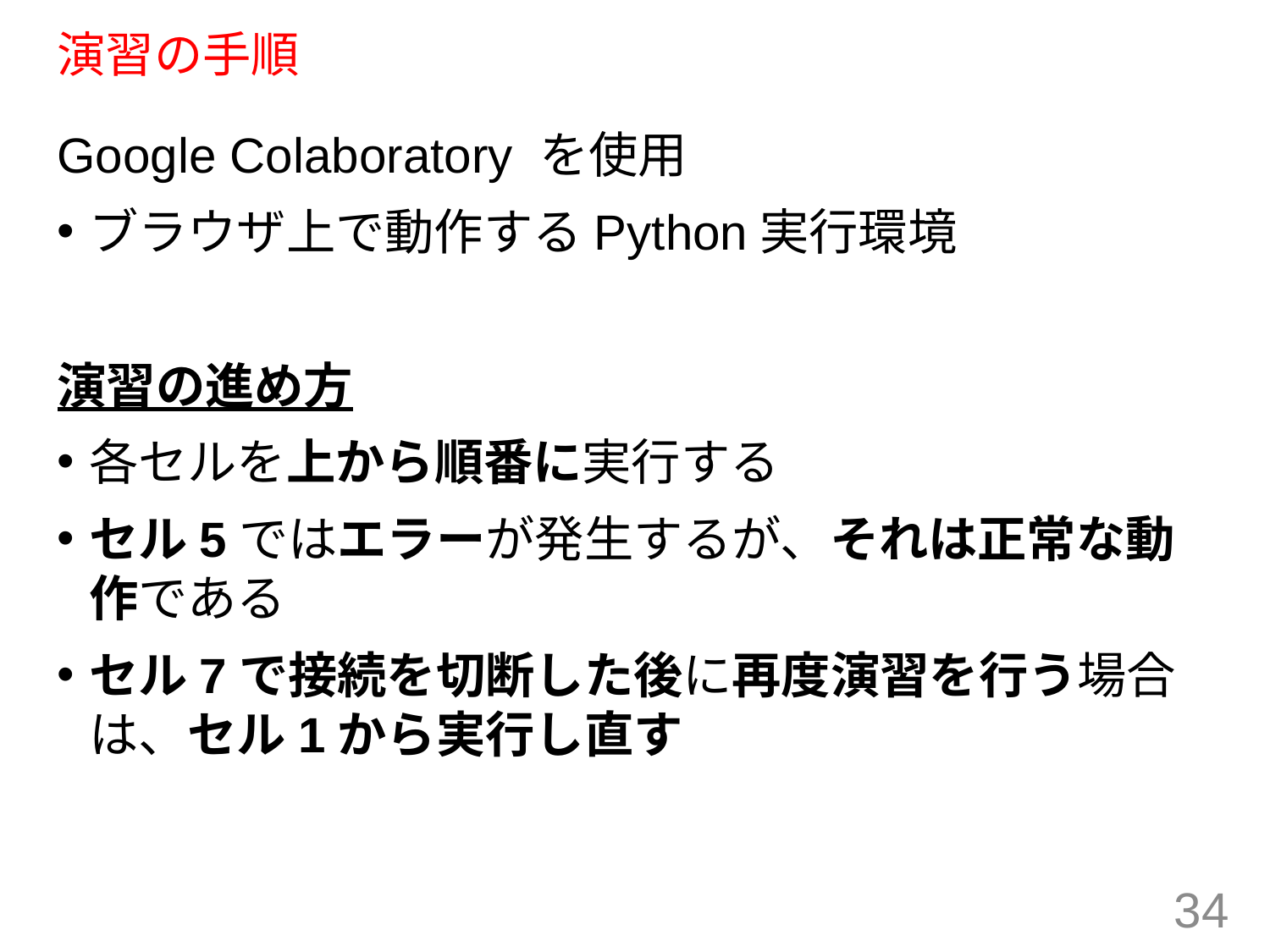

# 演習の手順
Google Colaboratory を使用
ブラウザ上で動作するPython実行環境

演習の進め方
各セルを上から順番に実行する
セル5ではエラーが発生するが、それは正常な動作である
セル7で接続を切断した後に再度演習を行う場合は、セル1から実行し直す

34